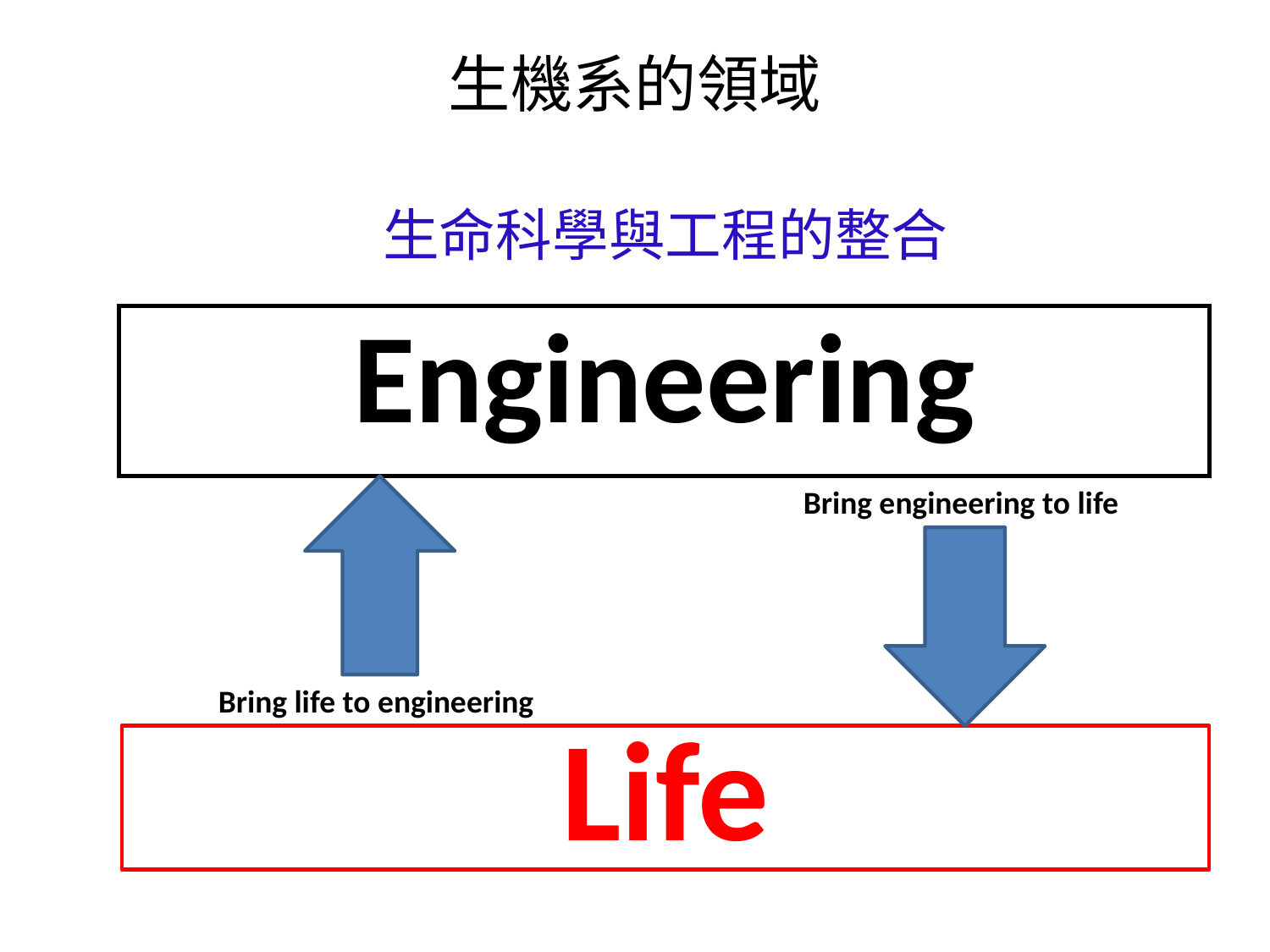

# 生機系的領域
生命科學與工程的整合
Engineering

Bring engineering to life

Bring life to engineering
Life